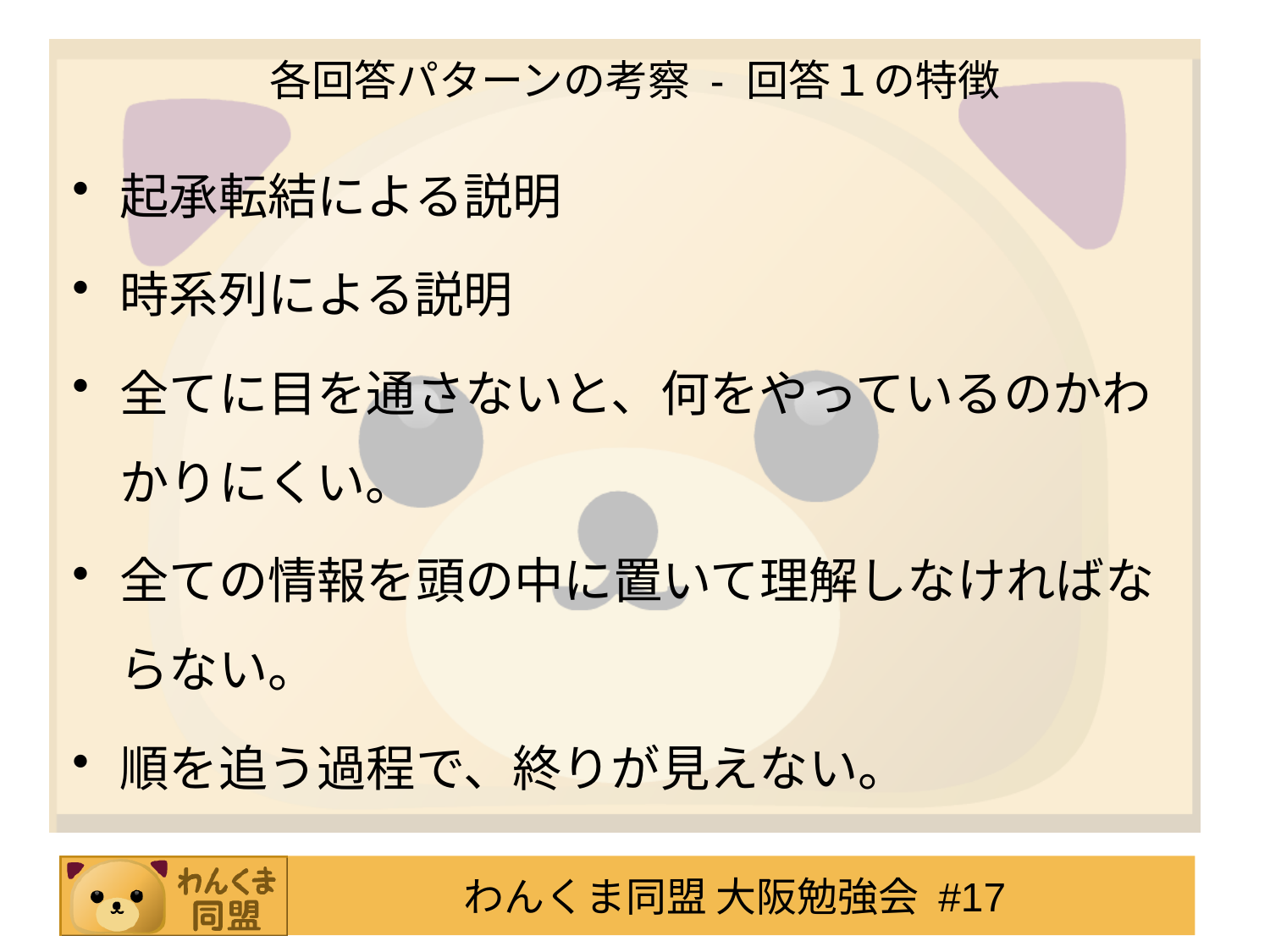

# 各回答パターンの考察 - 回答１の特徴
起承転結による説明
時系列による説明
全てに目を通さないと、何をやっているのかわかりにくい。
全ての情報を頭の中に置いて理解しなければならない。
順を追う過程で、終りが見えない。